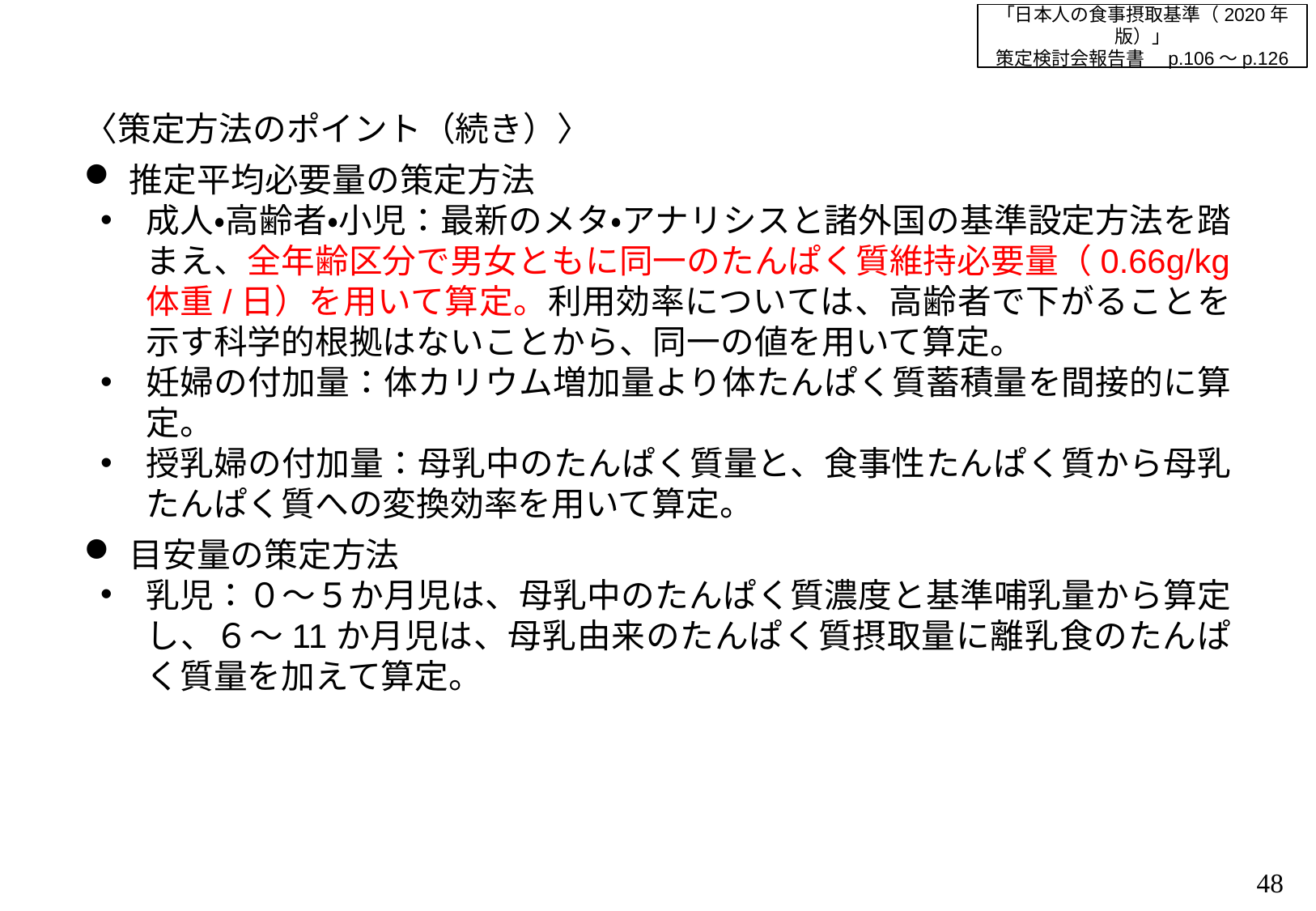

「日本人の食事摂取基準（2020年版）」
策定検討会報告書　p.106～p.126
〈策定方法のポイント（続き）〉
推定平均必要量の策定方法
成人・高齢者・小児：最新のメタ・アナリシスと諸外国の基準設定方法を踏まえ、全年齢区分で男女ともに同一のたんぱく質維持必要量（0.66g/kg体重/日）を用いて算定。利用効率については、高齢者で下がることを示す科学的根拠はないことから、同一の値を用いて算定。
妊婦の付加量：体カリウム増加量より体たんぱく質蓄積量を間接的に算定。
授乳婦の付加量：母乳中のたんぱく質量と、食事性たんぱく質から母乳たんぱく質への変換効率を用いて算定。
目安量の策定方法
乳児：０～５か月児は、母乳中のたんぱく質濃度と基準哺乳量から算定し、６～11か月児は、母乳由来のたんぱく質摂取量に離乳食のたんぱく質量を加えて算定。
48